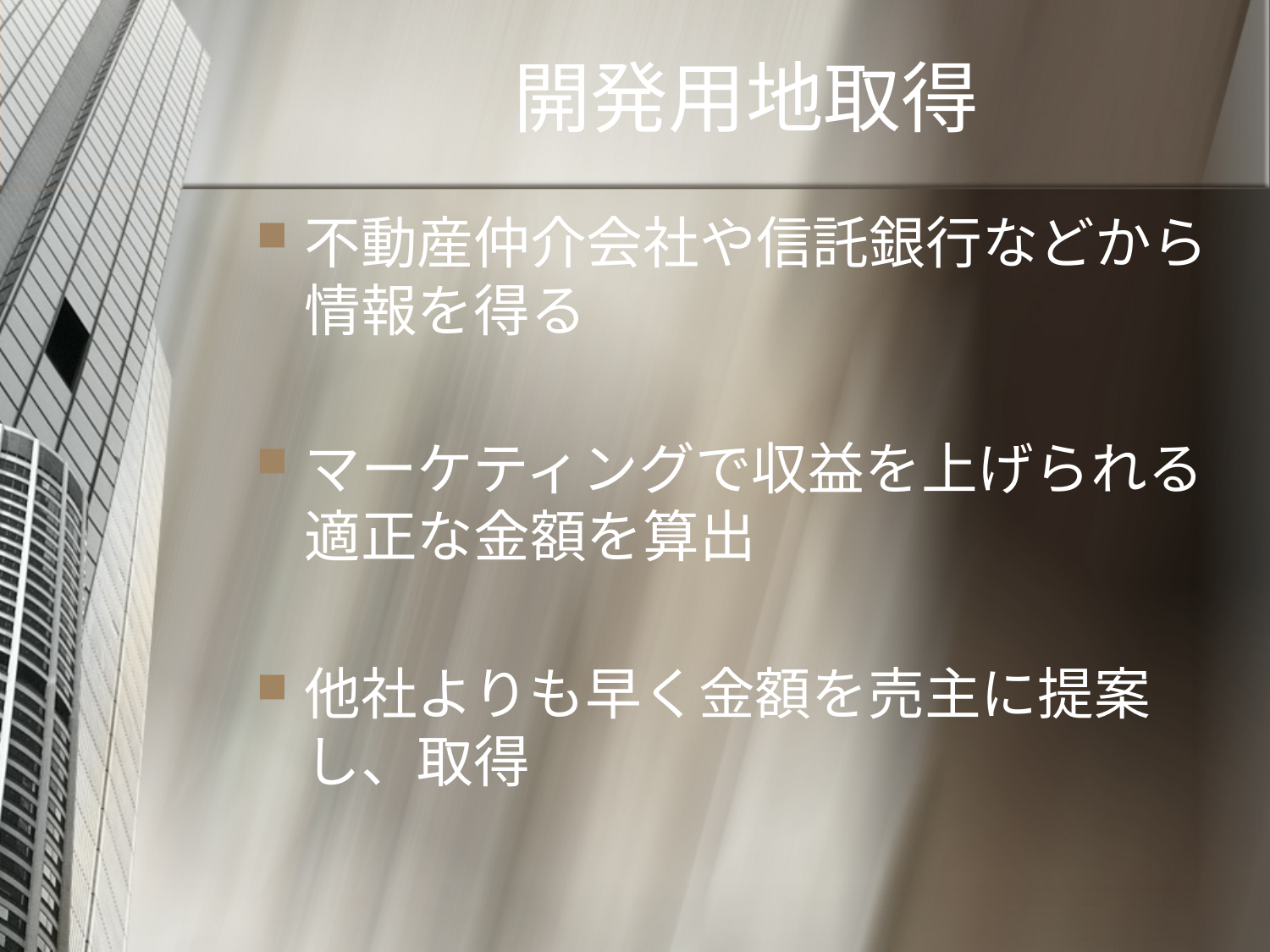

# 開発用地取得
不動産仲介会社や信託銀行などから情報を得る

マーケティングで収益を上げられる適正な金額を算出

他社よりも早く金額を売主に提案し、取得